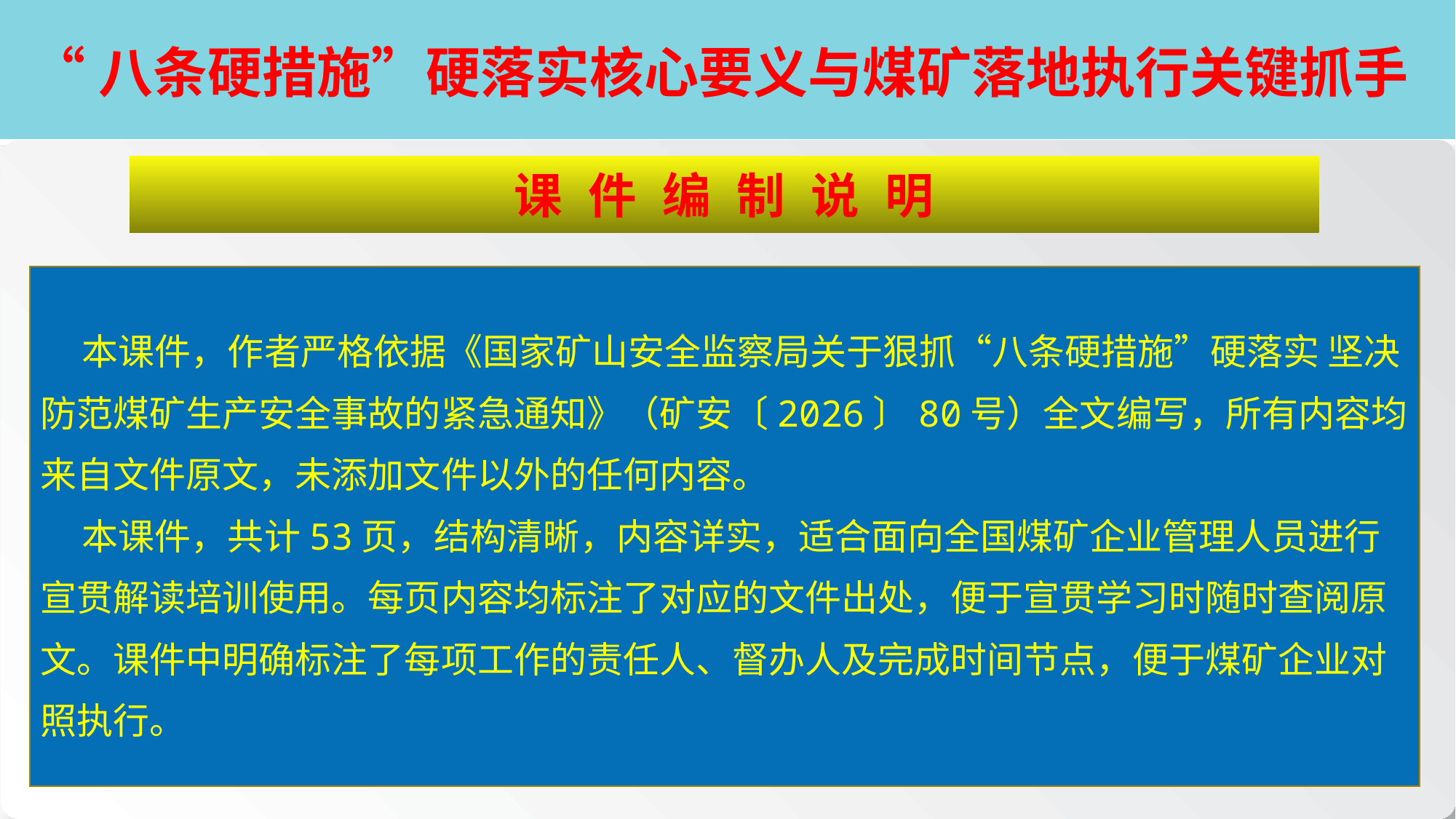

# “八条硬措施”硬落实核心要义与煤矿落地执行关键抓手

课件编制说明
    本课件，作者严格依据《国家矿山安全监察局关于狠抓“八条硬措施”硬落实 坚决防范煤矿生产安全事故的紧急通知》（矿安〔2026〕80号）全文编写，所有内容均来自文件原文，未添加文件以外的任何内容。
    本课件，共计53页，结构清晰，内容详实，适合面向全国煤矿企业管理人员进行宣贯解读培训使用。每页内容均标注了对应的文件出处，便于宣贯学习时随时查阅原文。课件中明确标注了每项工作的责任人、督办人及完成时间节点，便于煤矿企业对照执行。